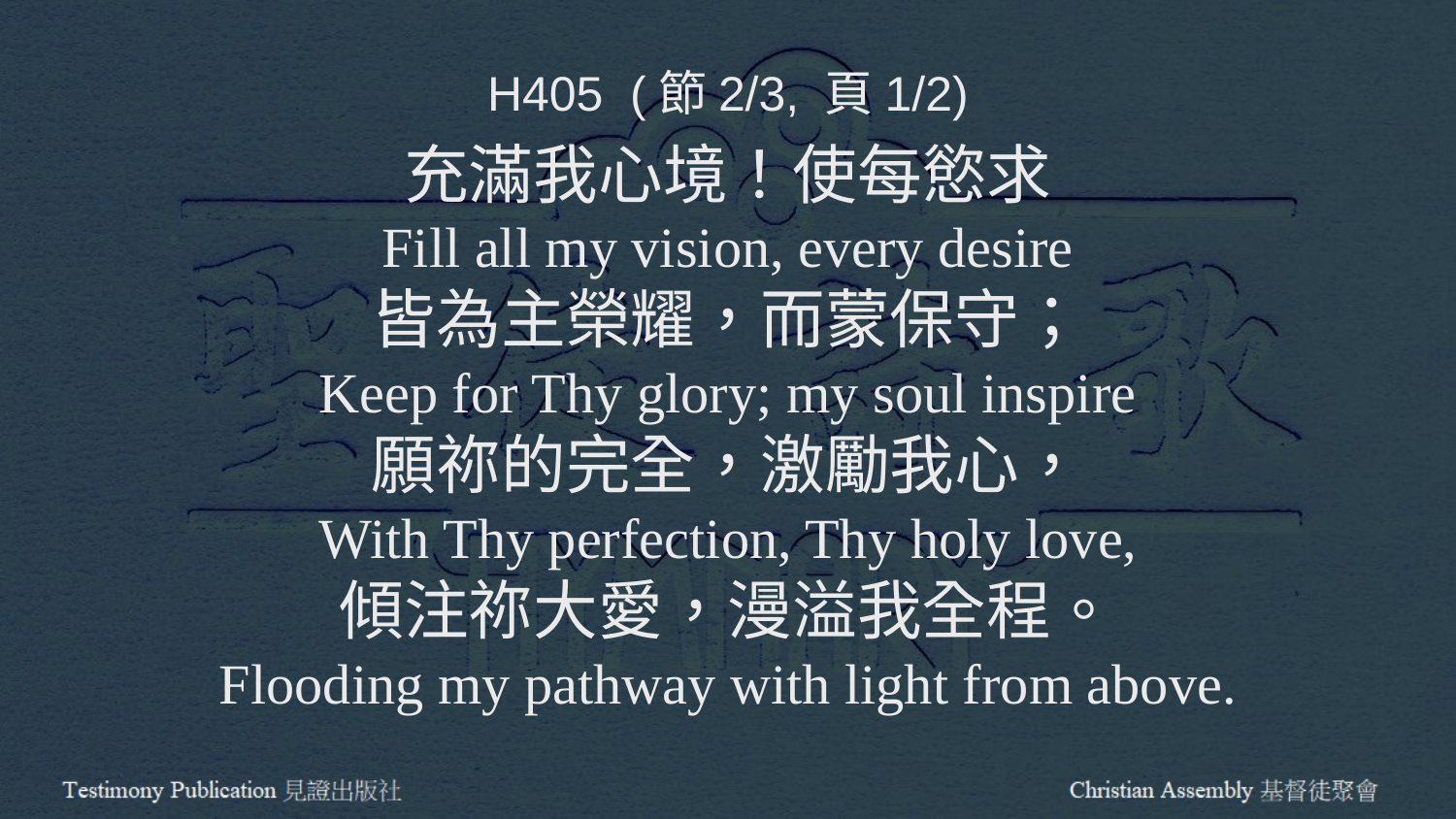

H405  (節2/3, 頁1/2)
充滿我心境！使每慾求
Fill all my vision, every desire
皆為主榮耀，而蒙保守；
Keep for Thy glory; my soul inspire
願祢的完全，激勵我心，
With Thy perfection, Thy holy love,
傾注祢大愛，漫溢我全程。
Flooding my pathway with light from above.